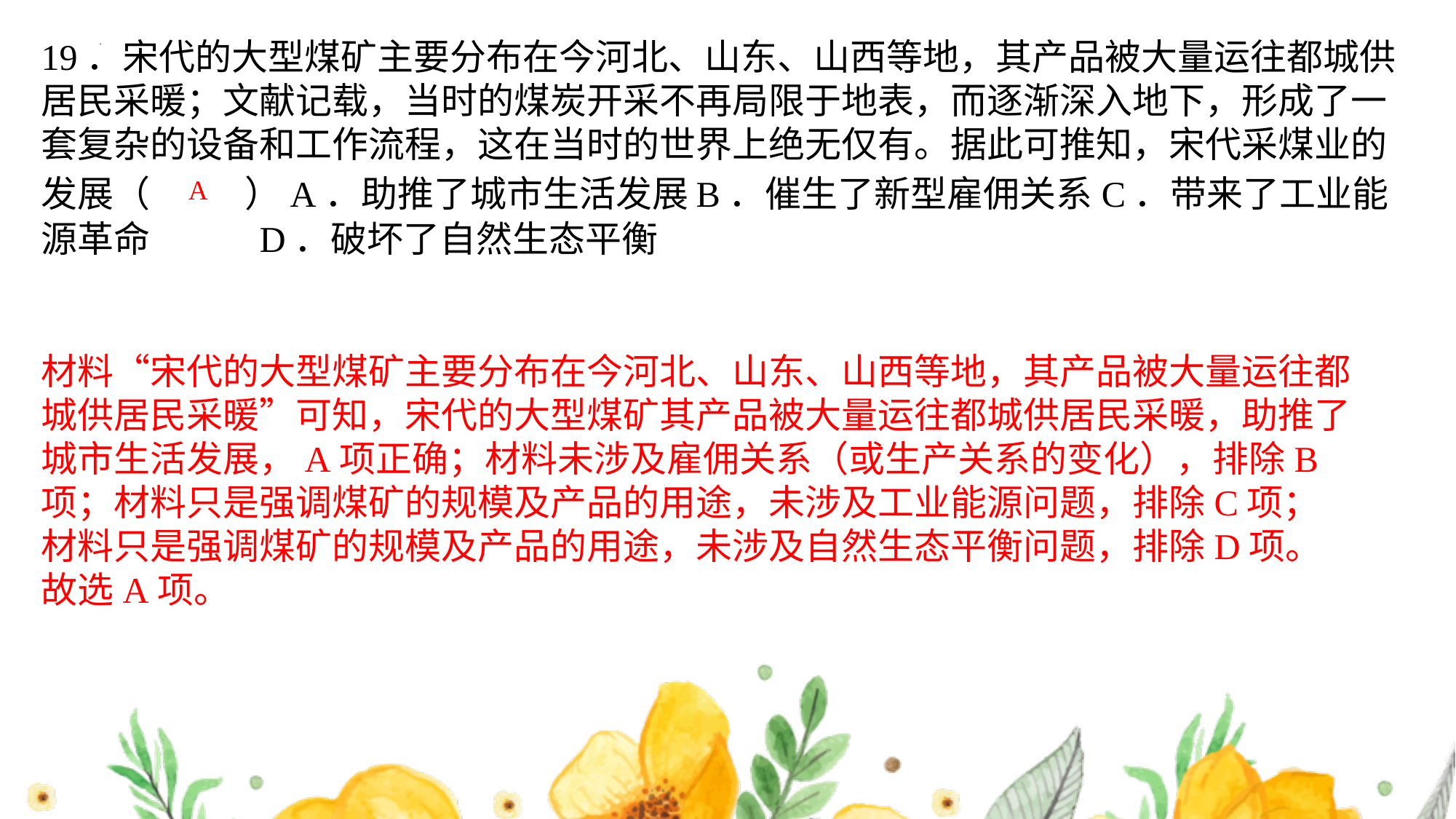

19．宋代的大型煤矿主要分布在今河北、山东、山西等地，其产品被大量运往都城供居民采暖；文献记载，当时的煤炭开采不再局限于地表，而逐渐深入地下，形成了一套复杂的设备和工作流程，这在当时的世界上绝无仅有。据此可推知，宋代采煤业的发展（          ）A．助推了城市生活发展	B．催生了新型雇佣关系C．带来了工业能源革命	D．破坏了自然生态平衡

A
材料“宋代的大型煤矿主要分布在今河北、山东、山西等地，其产品被大量运往都城供居民采暖”可知，宋代的大型煤矿其产品被大量运往都城供居民采暖，助推了城市生活发展，A项正确；材料未涉及雇佣关系（或生产关系的变化），排除B项；材料只是强调煤矿的规模及产品的用途，未涉及工业能源问题，排除C项；材料只是强调煤矿的规模及产品的用途，未涉及自然生态平衡问题，排除D项。故选A项。